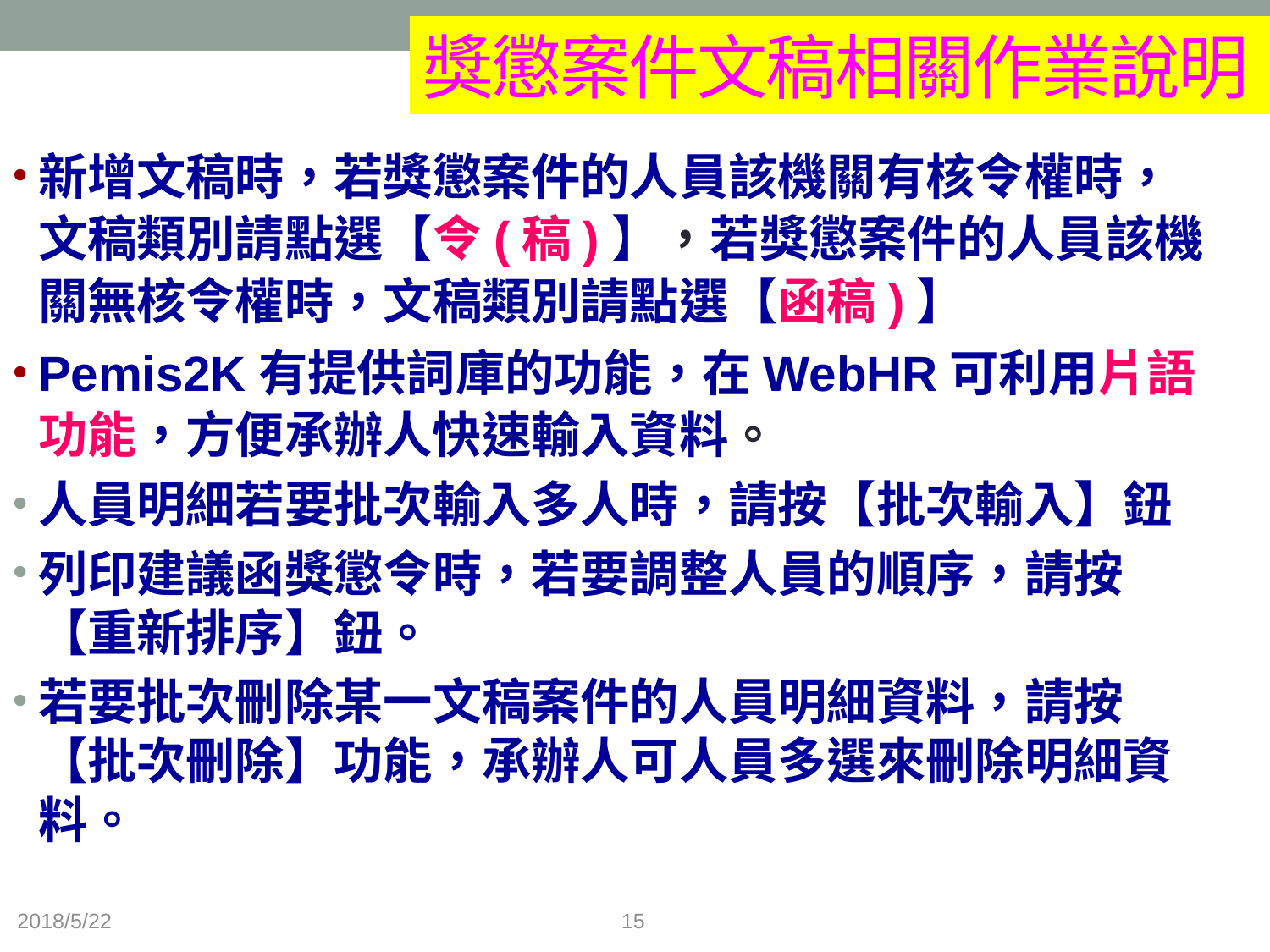

獎懲案件文稿相關作業說明
新增文稿時，若獎懲案件的人員該機關有核令權時，文稿類別請點選【令(稿)】，若獎懲案件的人員該機關無核令權時，文稿類別請點選【函稿)】
Pemis2K有提供詞庫的功能，在WebHR可利用片語功能，方便承辦人快速輸入資料。
人員明細若要批次輸入多人時，請按【批次輸入】鈕
列印建議函獎懲令時，若要調整人員的順序，請按【重新排序】鈕。
若要批次刪除某一文稿案件的人員明細資料，請按【批次刪除】功能，承辦人可人員多選來刪除明細資料。

2018/5/22
15